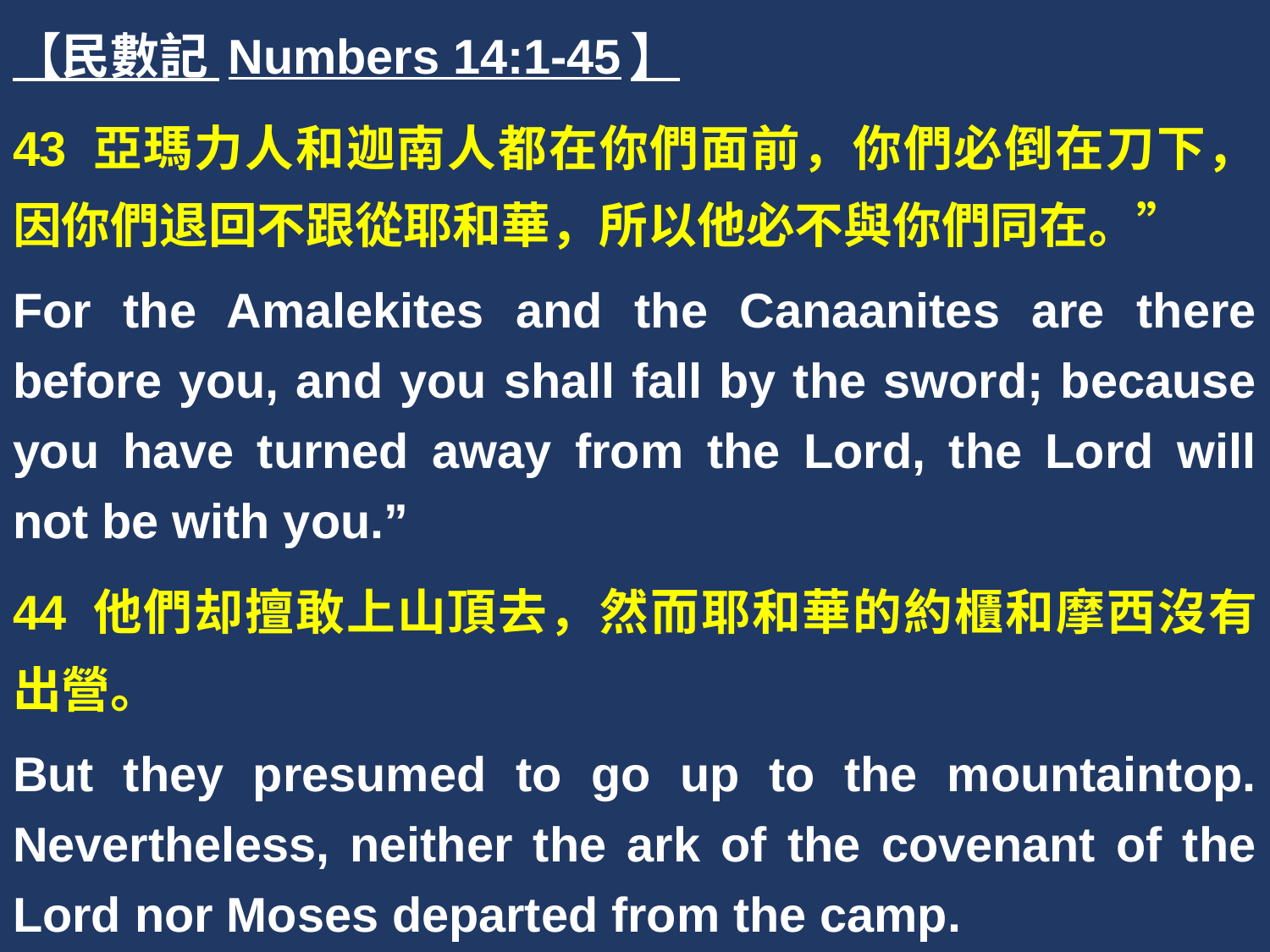

【民數記 Numbers 14:1-45】
43 亞瑪力人和迦南人都在你們面前，你們必倒在刀下，因你們退回不跟從耶和華，所以他必不與你們同在。”
For the Amalekites and the Canaanites are there before you, and you shall fall by the sword; because you have turned away from the Lord, the Lord will not be with you.”
44 他們却擅敢上山頂去，然而耶和華的約櫃和摩西沒有出營。
But they presumed to go up to the mountaintop. Nevertheless, neither the ark of the covenant of the Lord nor Moses departed from the camp.